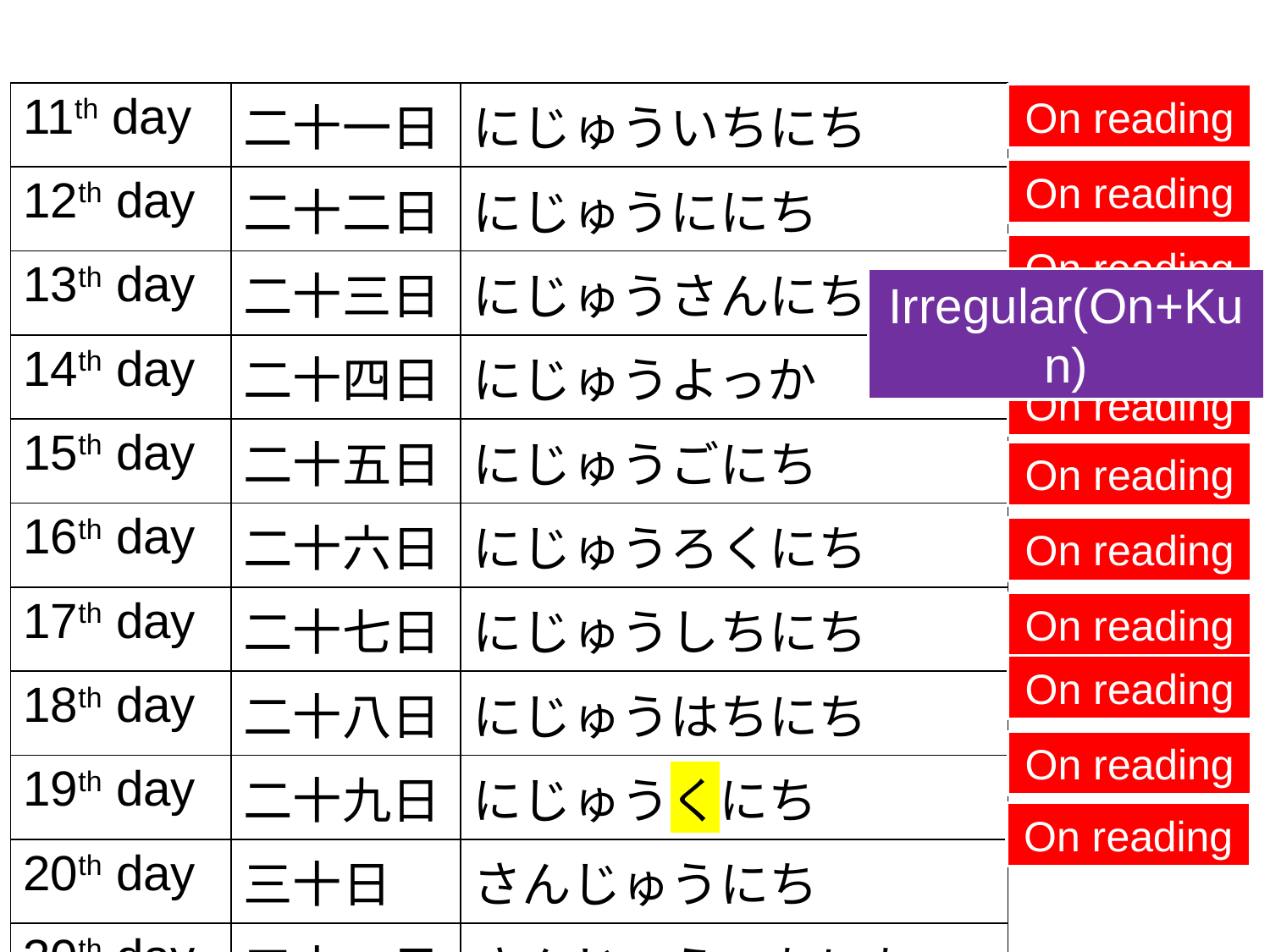

| 11th day | 二十一日 | にじゅういちにち |
| --- | --- | --- |
| 12th day | 二十二日 | にじゅうににち |
| 13th day | 二十三日 | にじゅうさんにち |
| 14th day | 二十四日 | にじゅうよっか |
| 15th day | 二十五日 | にじゅうごにち |
| 16th day | 二十六日 | にじゅうろくにち |
| 17th day | 二十七日 | にじゅうしちにち |
| 18th day | 二十八日 | にじゅうはちにち |
| 19th day | 二十九日 | にじゅうくにち |
| 20th day | 三十日 | さんじゅうにち |
| 30th day | 三十一日 | さんじゅういちにち |
On reading
On reading
On reading
Irregular(On+Kun)
On reading
On reading
On reading
On reading
On reading
On reading
On reading